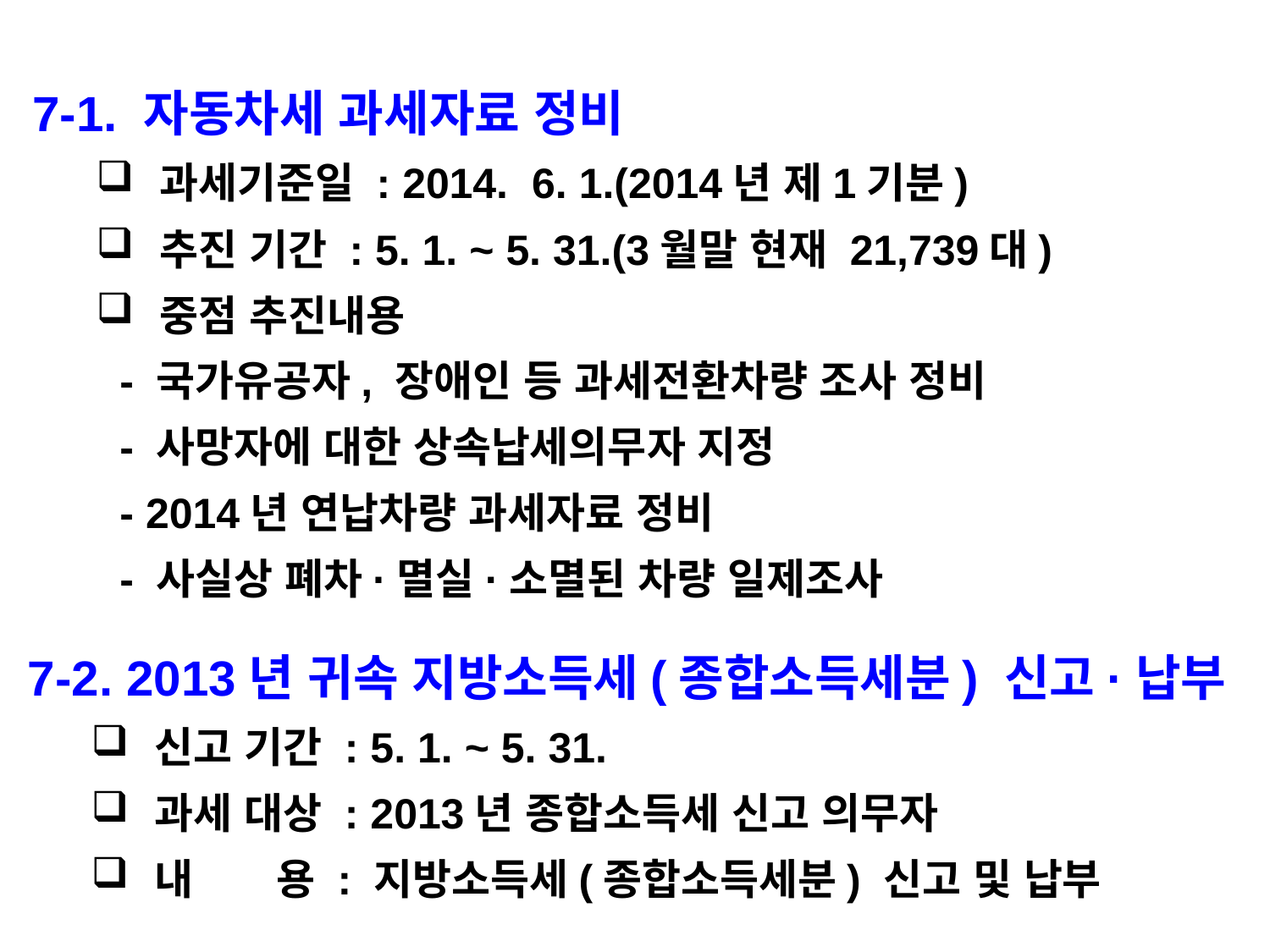

7-1. 자동차세 과세자료 정비
과세기준일 : 2014.  6. 1.(2014년 제1기분)
추진 기간 : 5. 1. ~ 5. 31.(3월말 현재 21,739대)
중점 추진내용
  - 국가유공자, 장애인 등 과세전환차량 조사 정비
  - 사망자에 대한 상속납세의무자 지정
  - 2014년 연납차량 과세자료 정비
  - 사실상 폐차·멸실·소멸된 차량 일제조사
7-2. 2013년 귀속 지방소득세(종합소득세분) 신고·납부
신고 기간 : 5. 1. ~ 5. 31.
과세 대상 : 2013년 종합소득세 신고 의무자
내       용 : 지방소득세(종합소득세분) 신고 및 납부